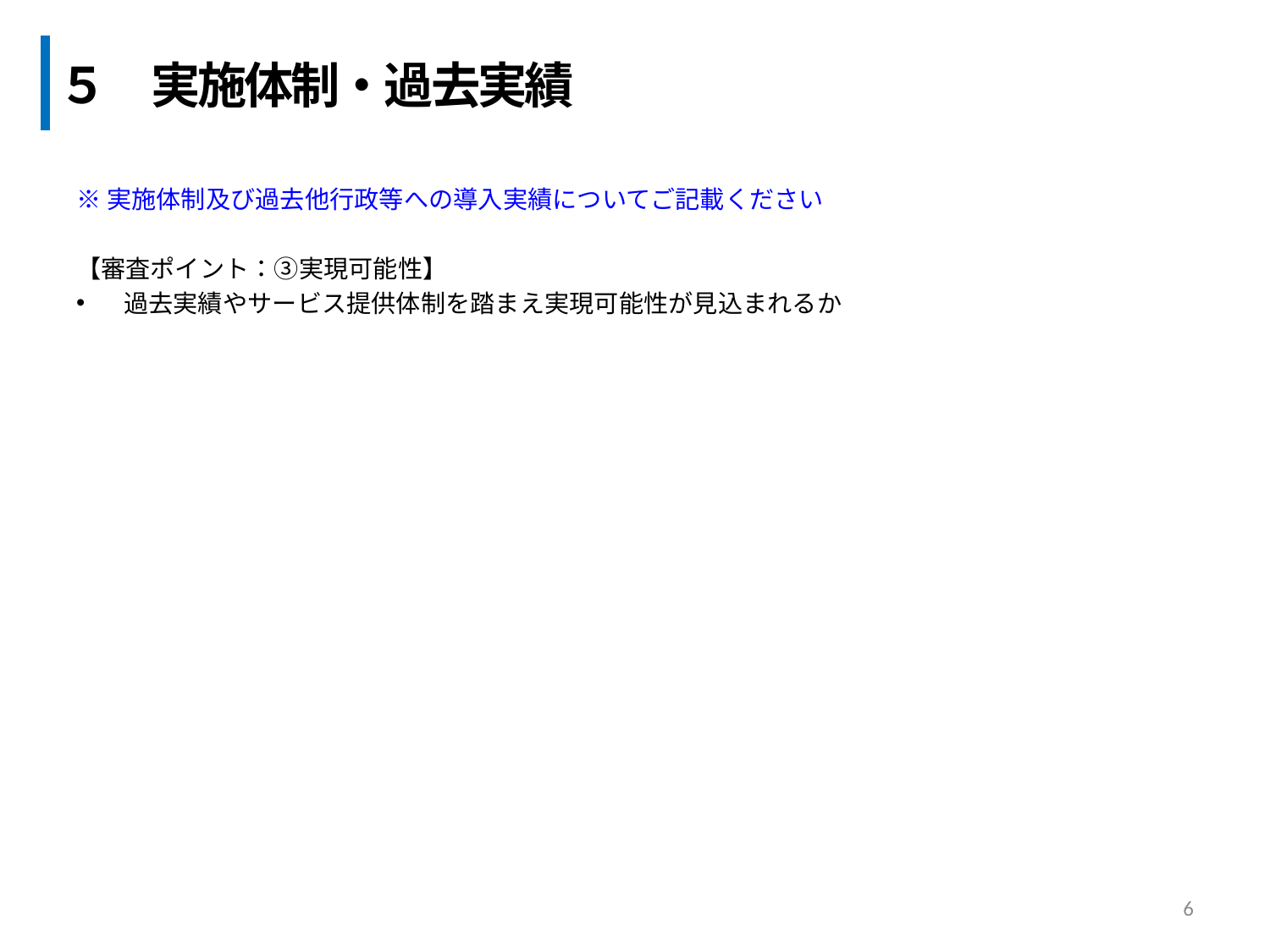

| ５　実施体制・過去実績 |
| --- |
※実施体制及び過去他行政等への導入実績についてご記載ください

【審査ポイント：③実現可能性】
過去実績やサービス提供体制を踏まえ実現可能性が見込まれるか
6